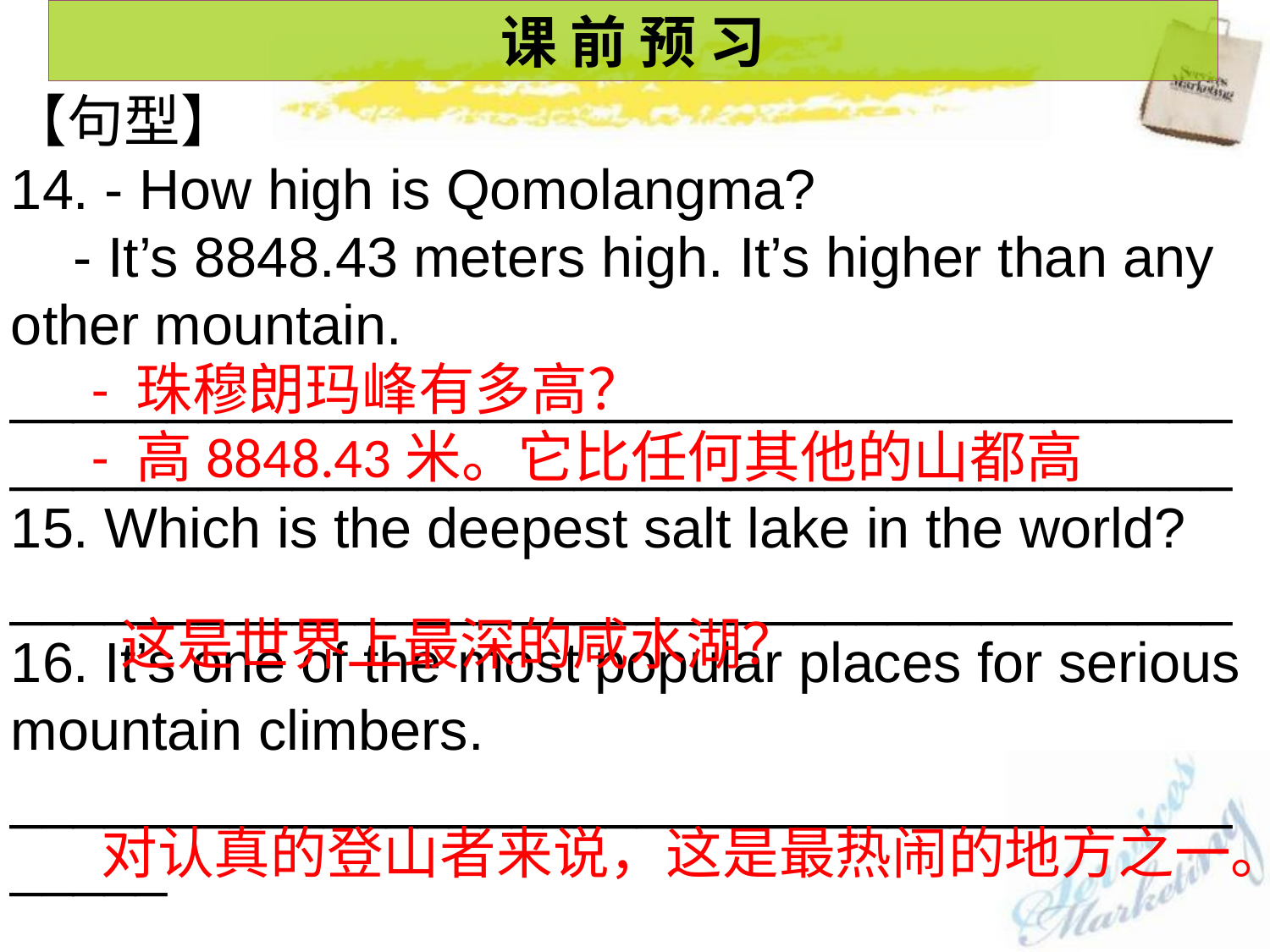

课 前 预 习
【句型】
14. - How high is Qomolangma?
    - It’s 8848.43 meters high. It’s higher than any other mountain.
______________________________________________________________________________
15. Which is the deepest salt lake in the world?
_______________________________________
16. It’s one of the most popular places for serious mountain climbers.
____________________________________________
- 珠穆朗玛峰有多高？
- 高8848.43米。它比任何其他的山都高
这是世界上最深的咸水湖？
对认真的登山者来说，这是最热闹的地方之一。